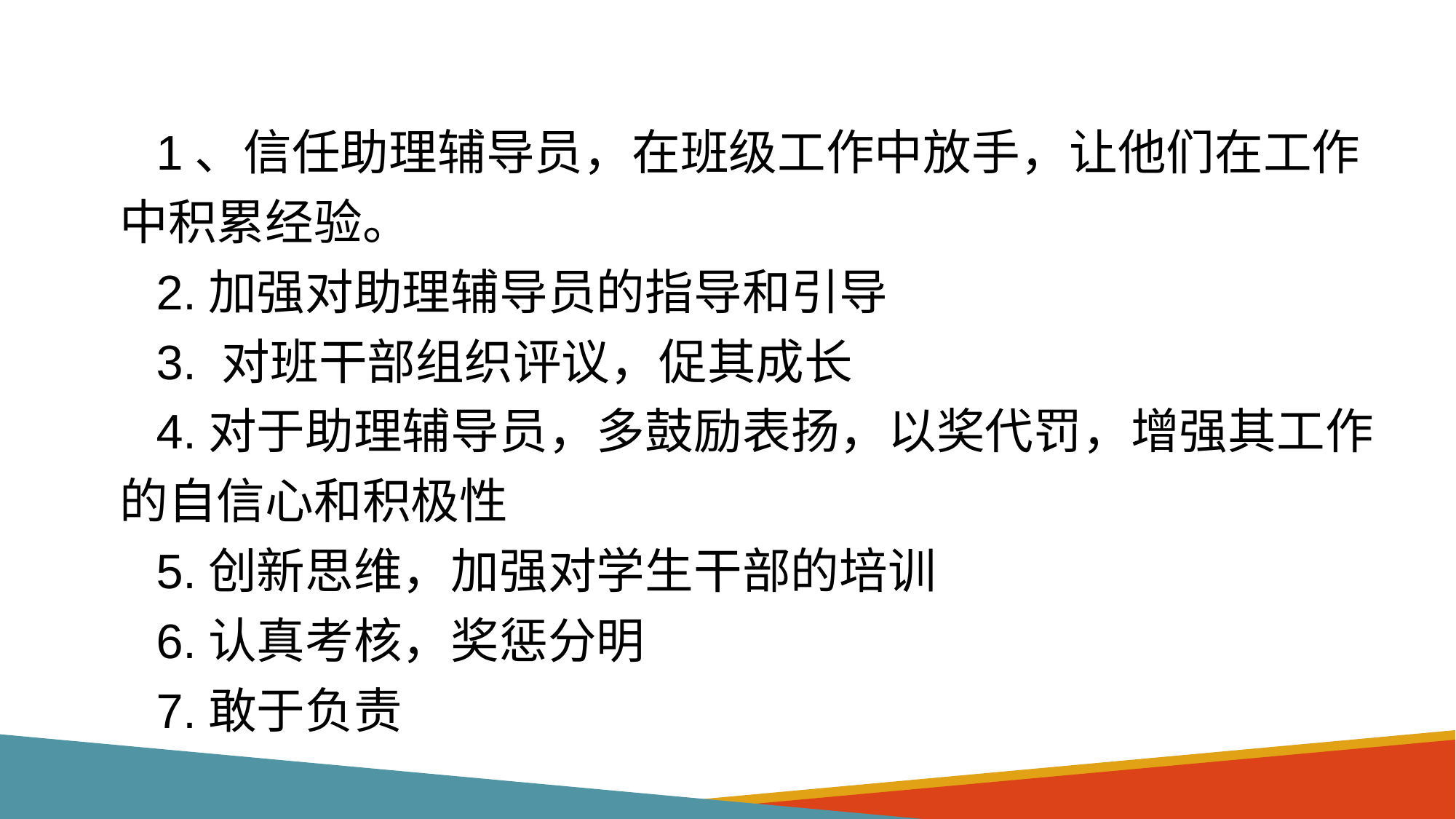

1、信任助理辅导员，在班级工作中放手，让他们在工作中积累经验。
2.加强对助理辅导员的指导和引导
3. 对班干部组织评议，促其成长
4.对于助理辅导员，多鼓励表扬，以奖代罚，增强其工作的自信心和积极性
5.创新思维，加强对学生干部的培训
6.认真考核，奖惩分明
7.敢于负责